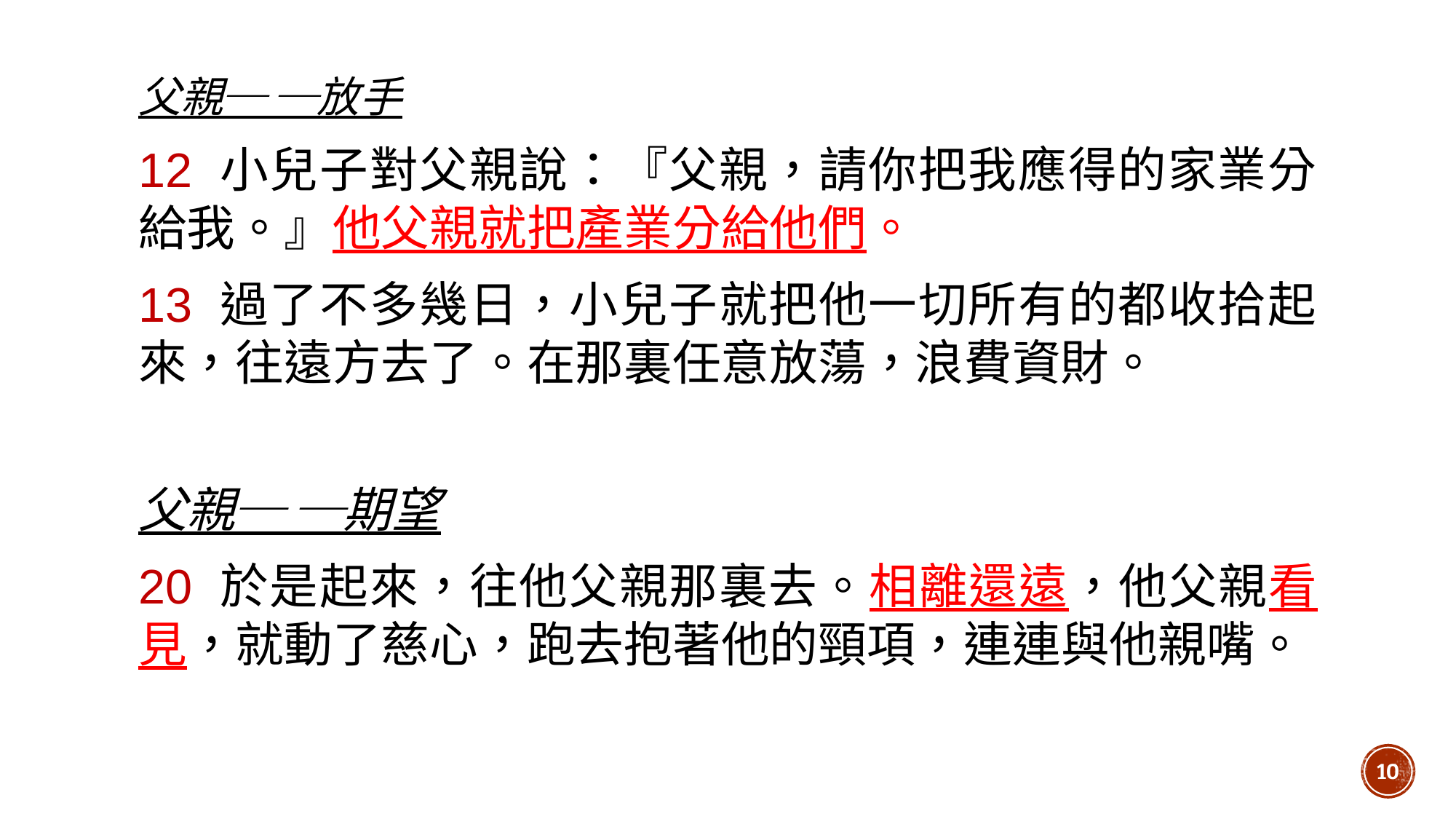

# 父親─ ─放手
12 小兒子對父親說：『父親，請你把我應得的家業分給我。』他父親就把產業分給他們。
13 過了不多幾日，小兒子就把他一切所有的都收拾起來，往遠方去了。在那裏任意放蕩，浪費資財。
父親─ ─期望
20 於是起來，往他父親那裏去。相離還遠，他父親看見，就動了慈心，跑去抱著他的頸項，連連與他親嘴。

10